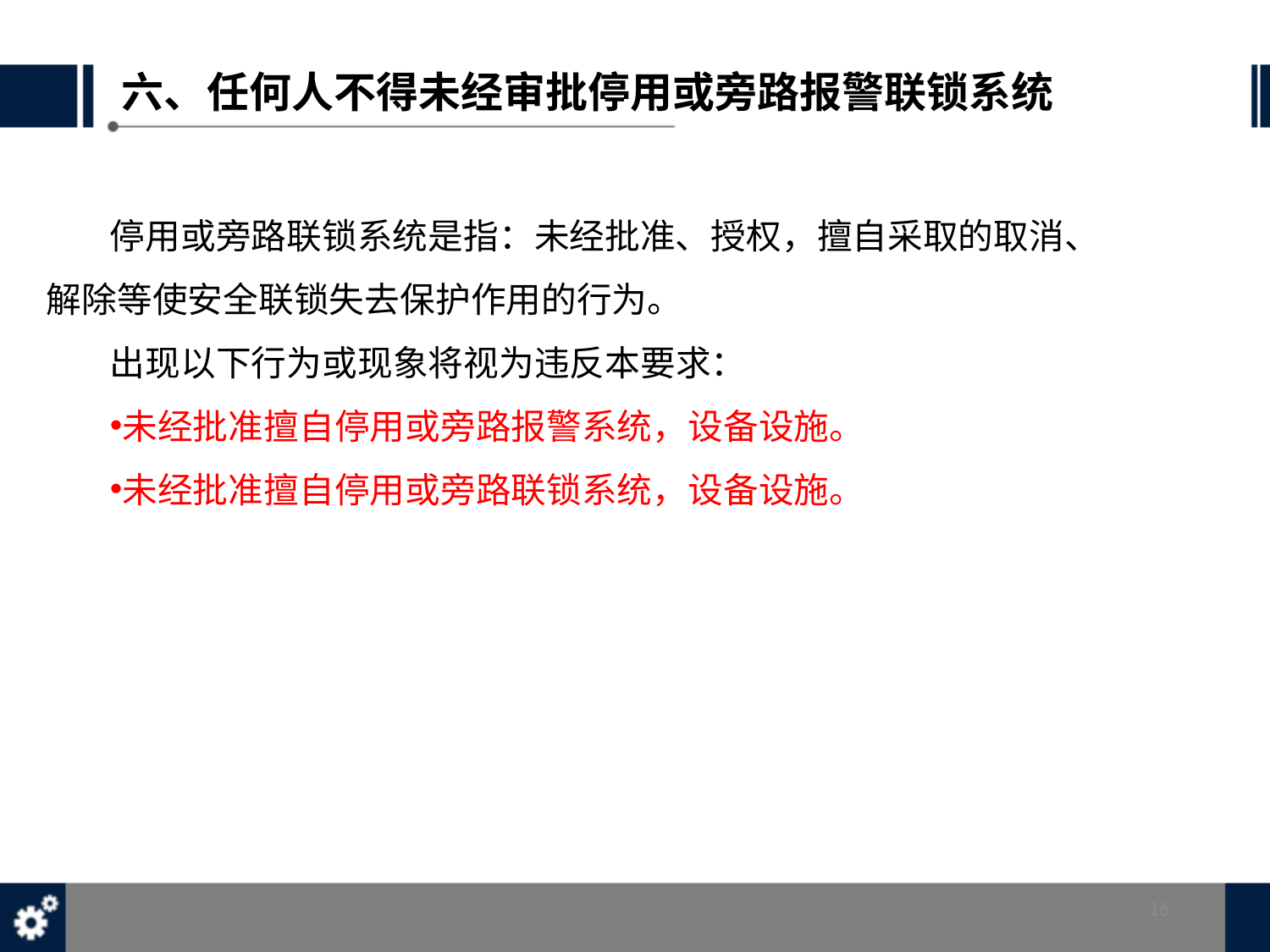

六、任何人不得未经审批停用或旁路报警联锁系统
停用或旁路联锁系统是指：未经批准、授权，擅自采取的取消、解除等使安全联锁失去保护作用的行为。
出现以下行为或现象将视为违反本要求：
未经批准擅自停用或旁路报警系统，设备设施。
未经批准擅自停用或旁路联锁系统，设备设施。
16